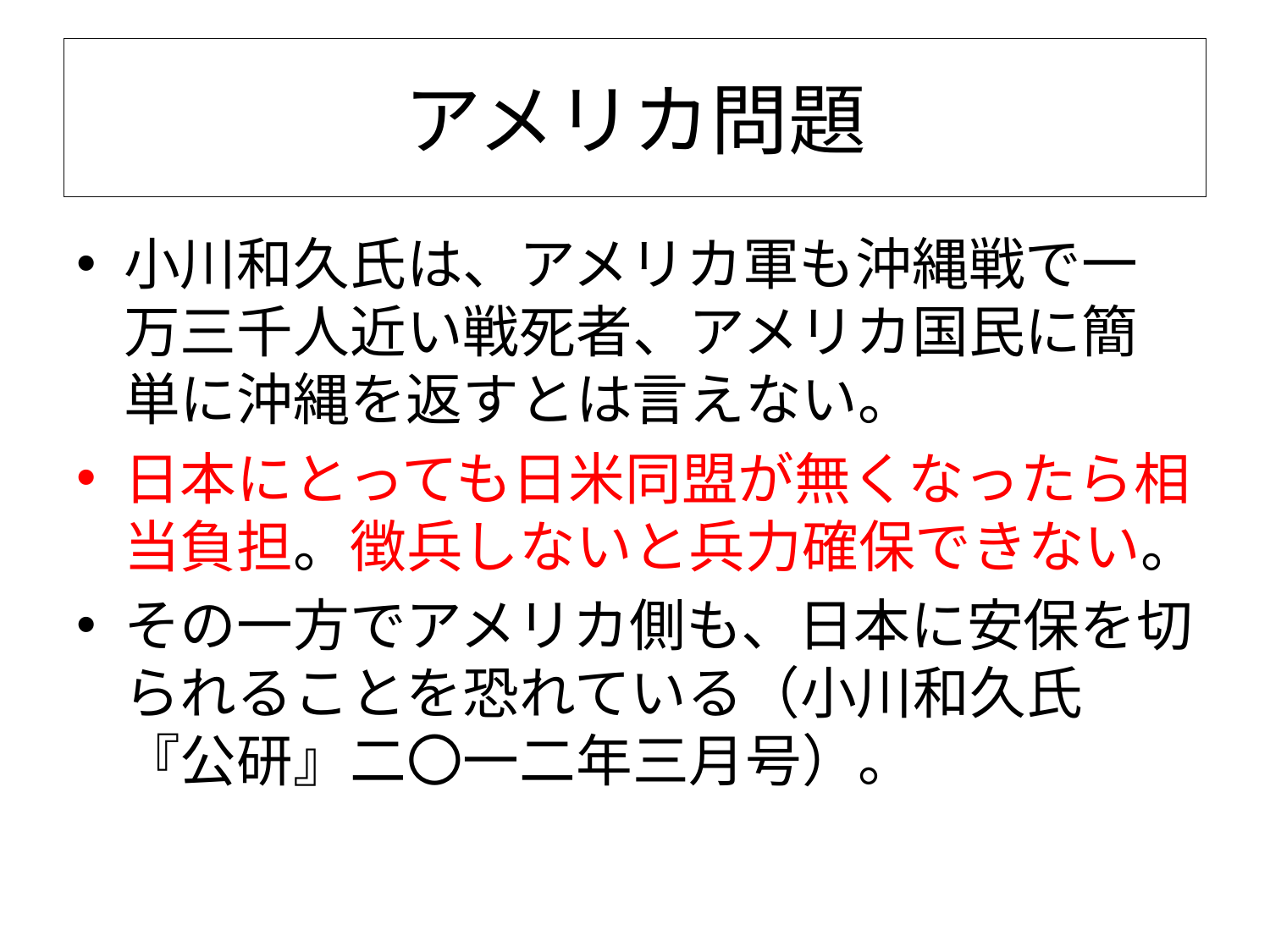

# アメリカ問題
小川和久氏は、アメリカ軍も沖縄戦で一万三千人近い戦死者、アメリカ国民に簡単に沖縄を返すとは言えない。
日本にとっても日米同盟が無くなったら相当負担。徴兵しないと兵力確保できない。
その一方でアメリカ側も、日本に安保を切られることを恐れている（小川和久氏『公研』二〇一二年三月号）。